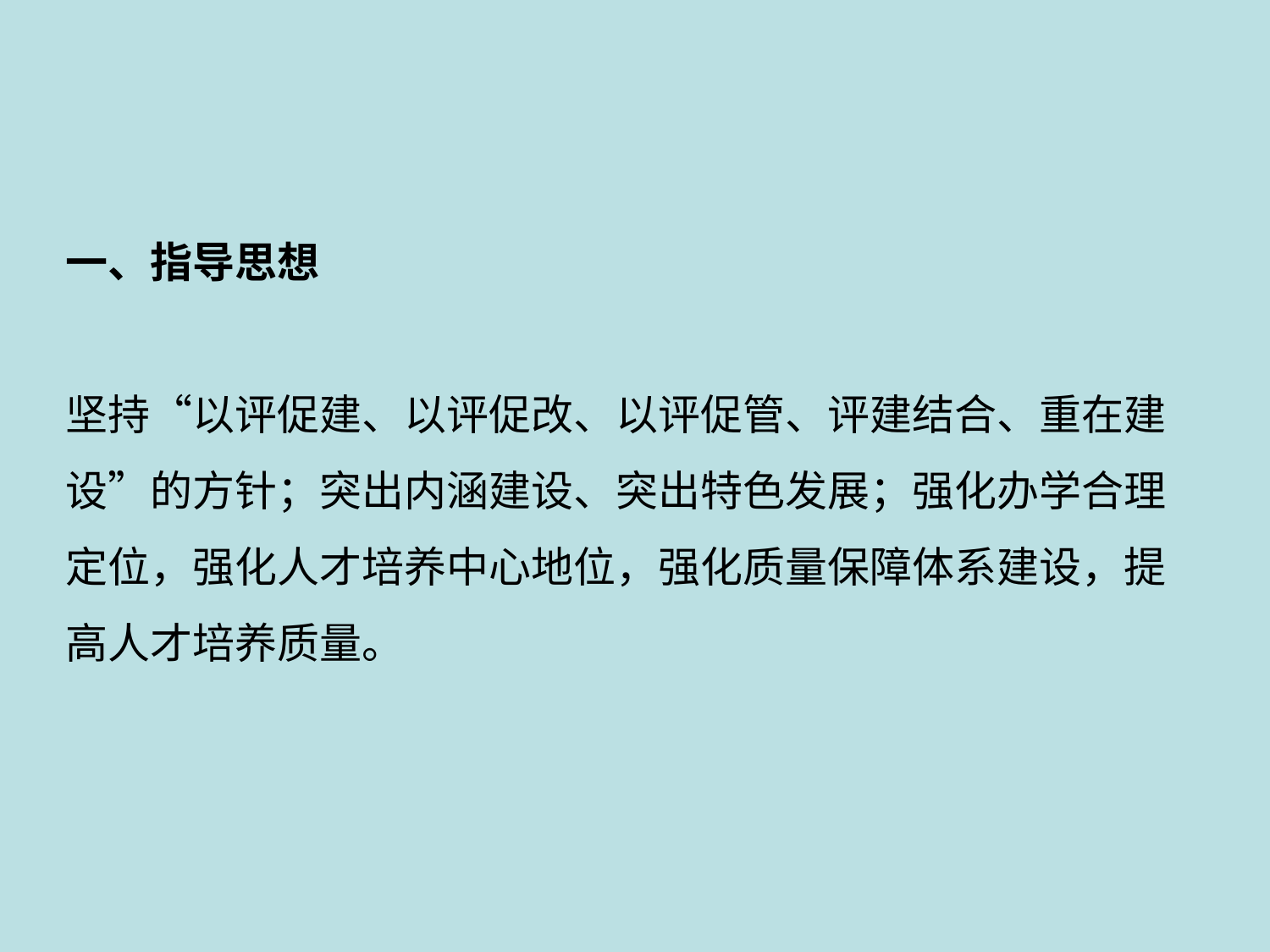

# 一、指导思想 坚持“以评促建、以评促改、以评促管、评建结合、重在建设”的方针；突出内涵建设、突出特色发展；强化办学合理定位，强化人才培养中心地位，强化质量保障体系建设，提高人才培养质量。